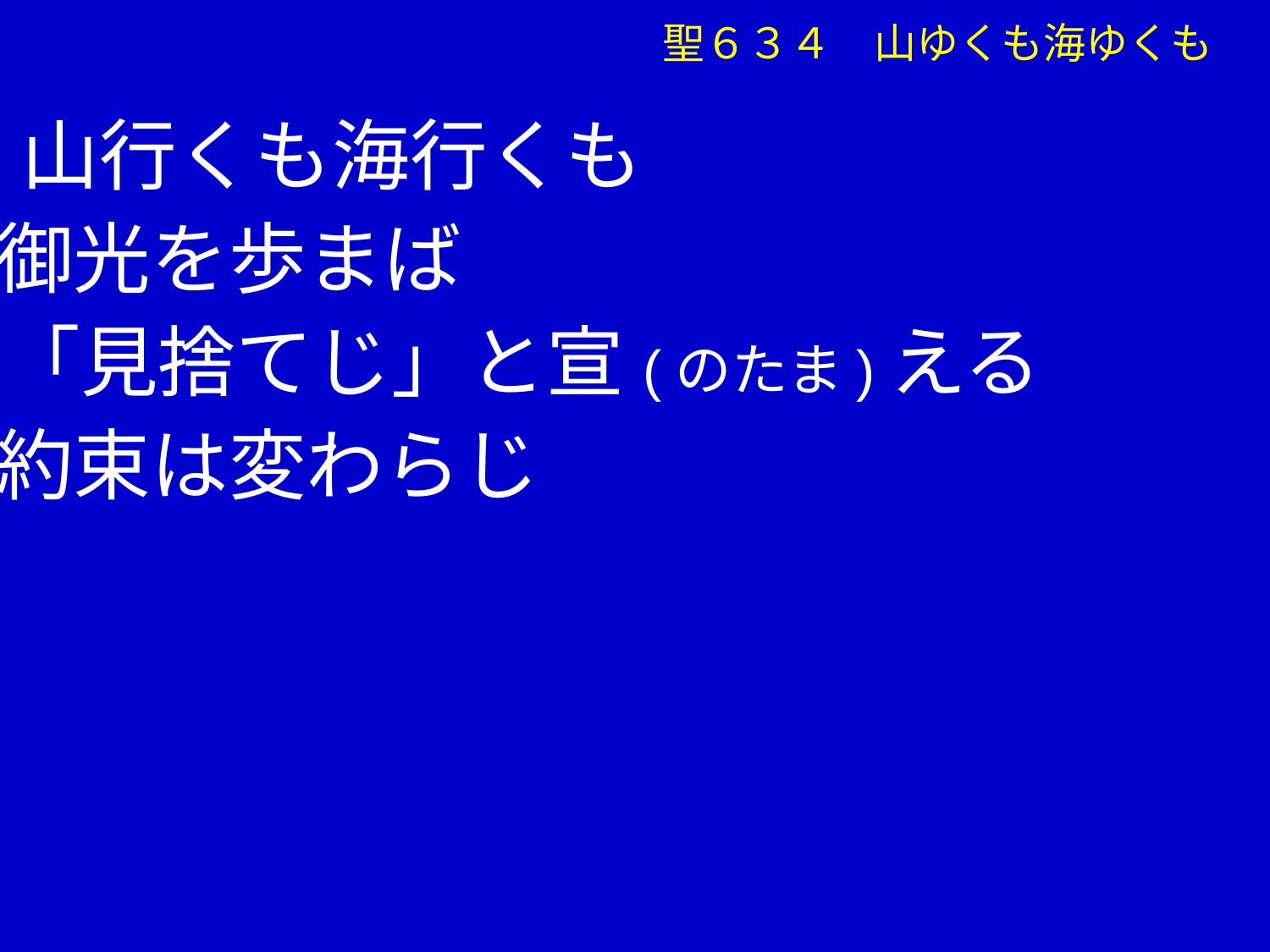

聖６３４　山ゆくも海ゆくも
①山行くも海行くも
   御光を歩まば
　「見捨てじ」と宣(のたま)える
   約束は変わらじ